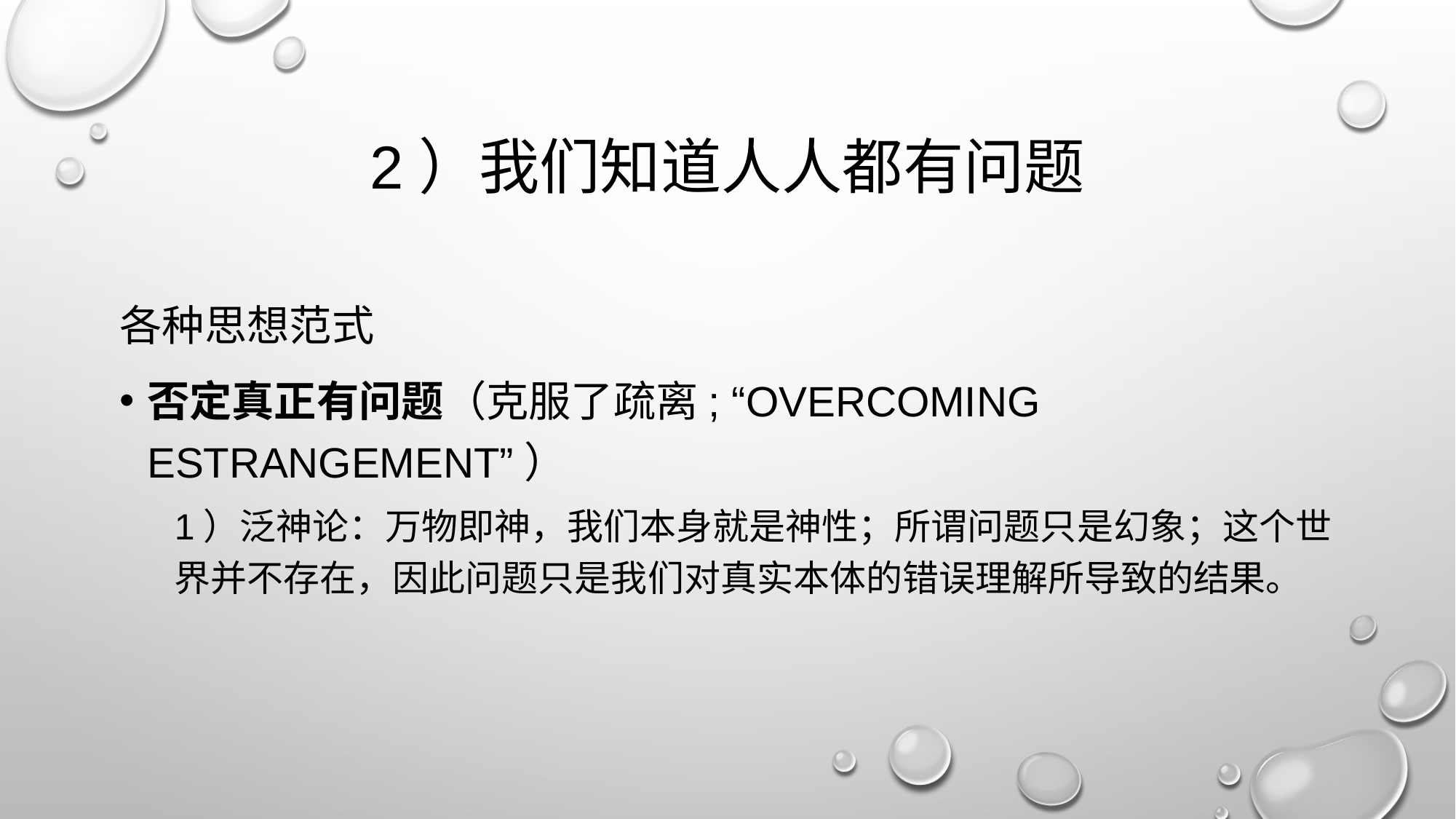

# 2）我们知道人人都有问题
各种思想范式
否定真正有问题（克服了疏离; “Overcoming Estrangement”）
1）泛神论：万物即神，我们本身就是神性；所谓问题只是幻象；这个世界并不存在，因此问题只是我们对真实本体的错误理解所导致的结果。